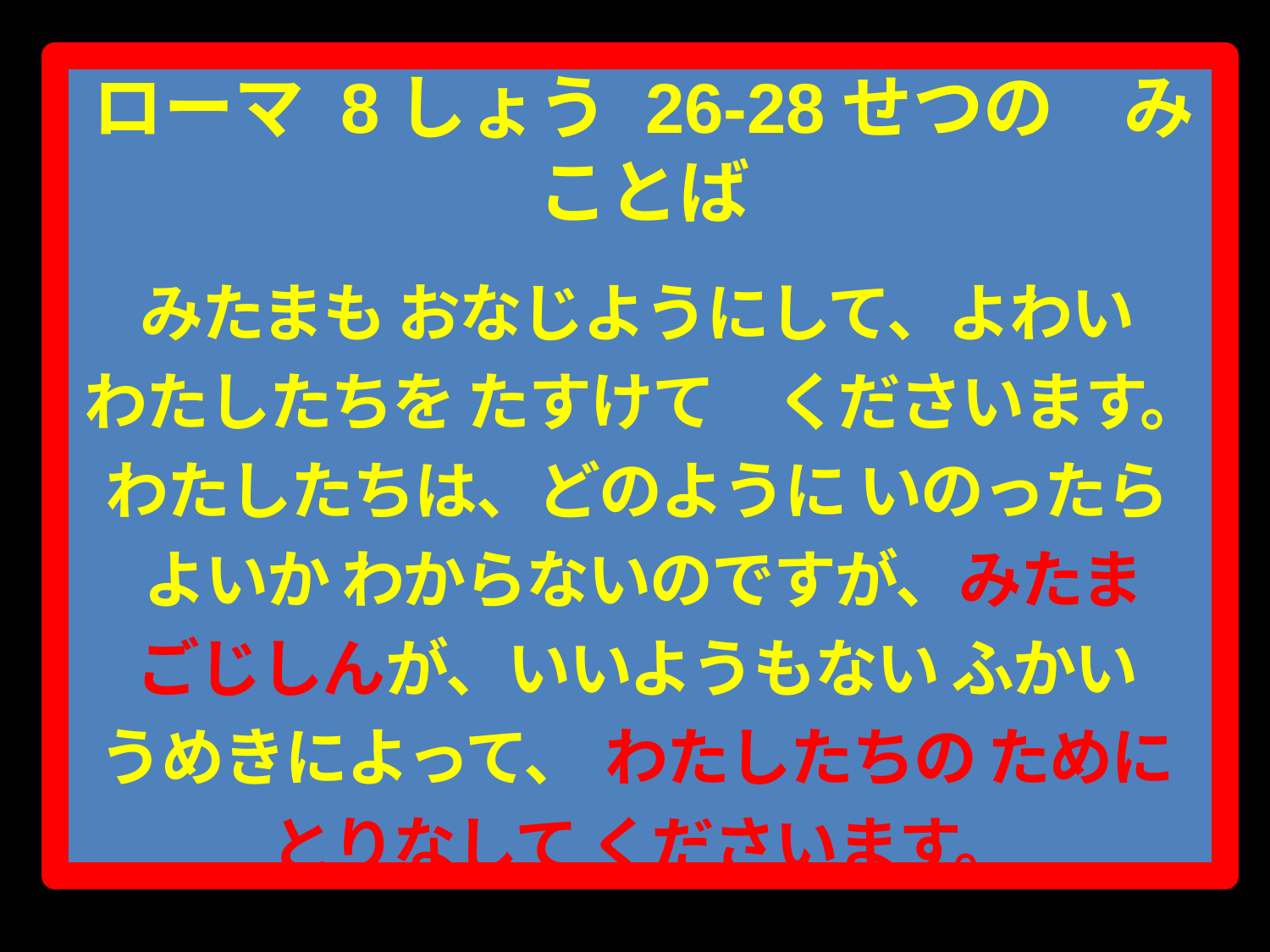

ローマ 8しょう 26-28せつの　みことば

みたまも おなじようにして、よわい
わたしたちを たすけて　くださいます。
わたしたちは、どのように いのったら
よいか わからないのですが、みたま
ごじしんが、いいようもない ふかい
うめきによって、 わたしたちの ために
とりなして くださいます。